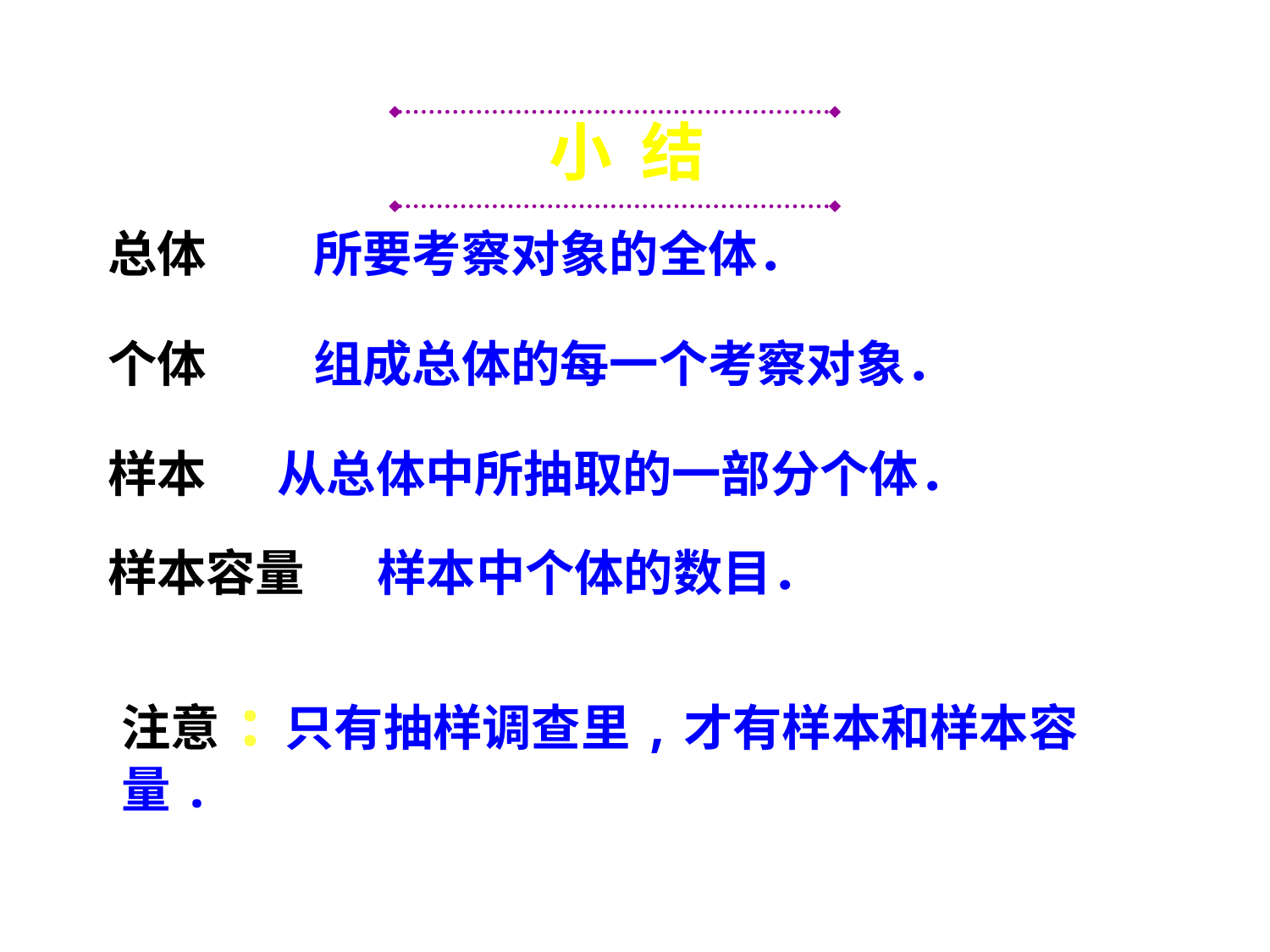

小  结

总体
所要考察对象的全体．
个体
组成总体的每一个考察对象．
样本
从总体中所抽取的一部分个体．
样本容量
样本中个体的数目．

注意:只有抽样调查里,才有样本和样本容量.